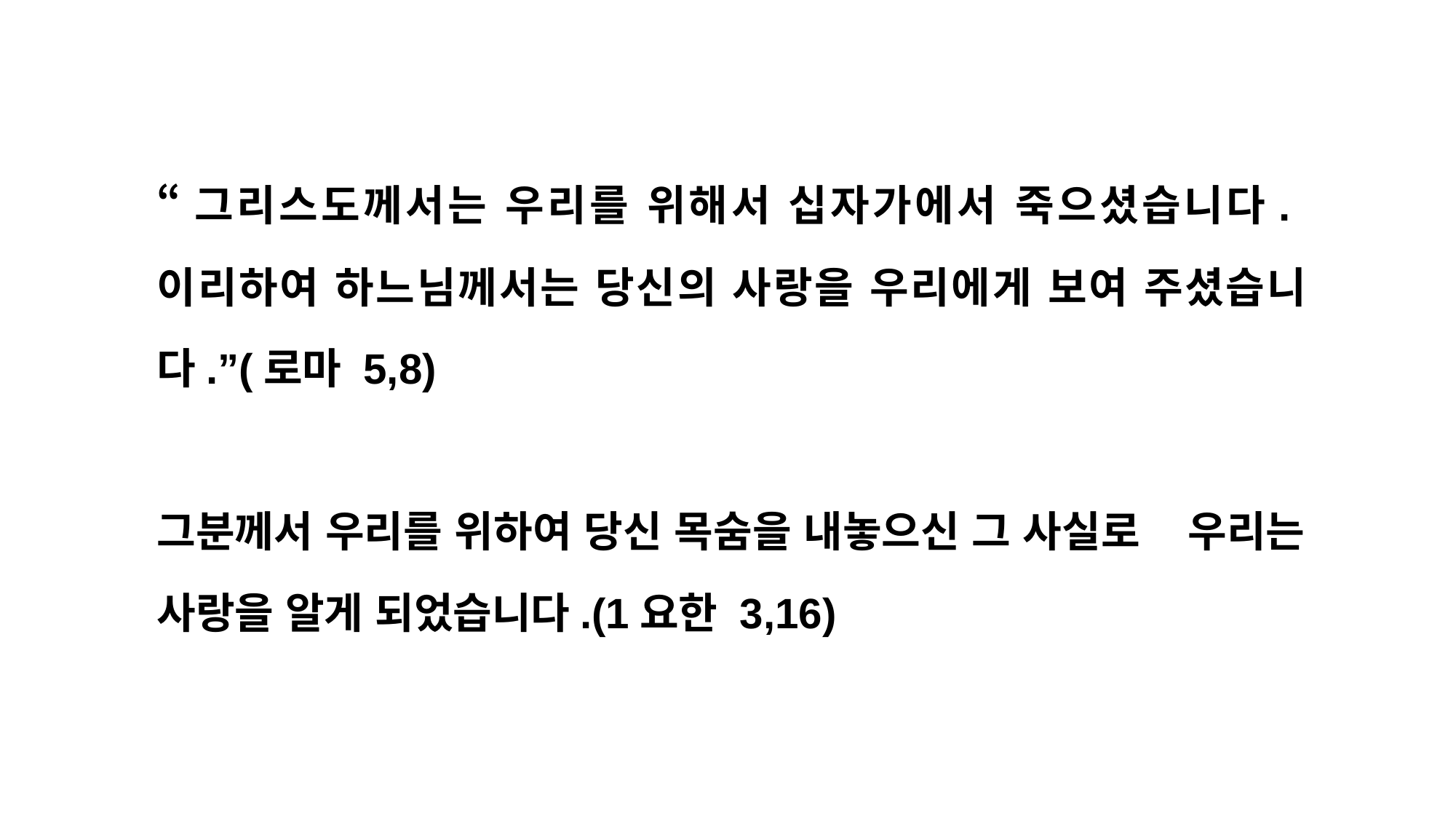

“그리스도께서는 우리를 위해서 십자가에서 죽으셨습니다.  이리하여 하느님께서는 당신의 사랑을 우리에게 보여 주셨습니다.”(로마 5,8)

그분께서 우리를 위하여 당신 목숨을 내놓으신 그 사실로    우리는 사랑을 알게 되었습니다.(1요한 3,16)